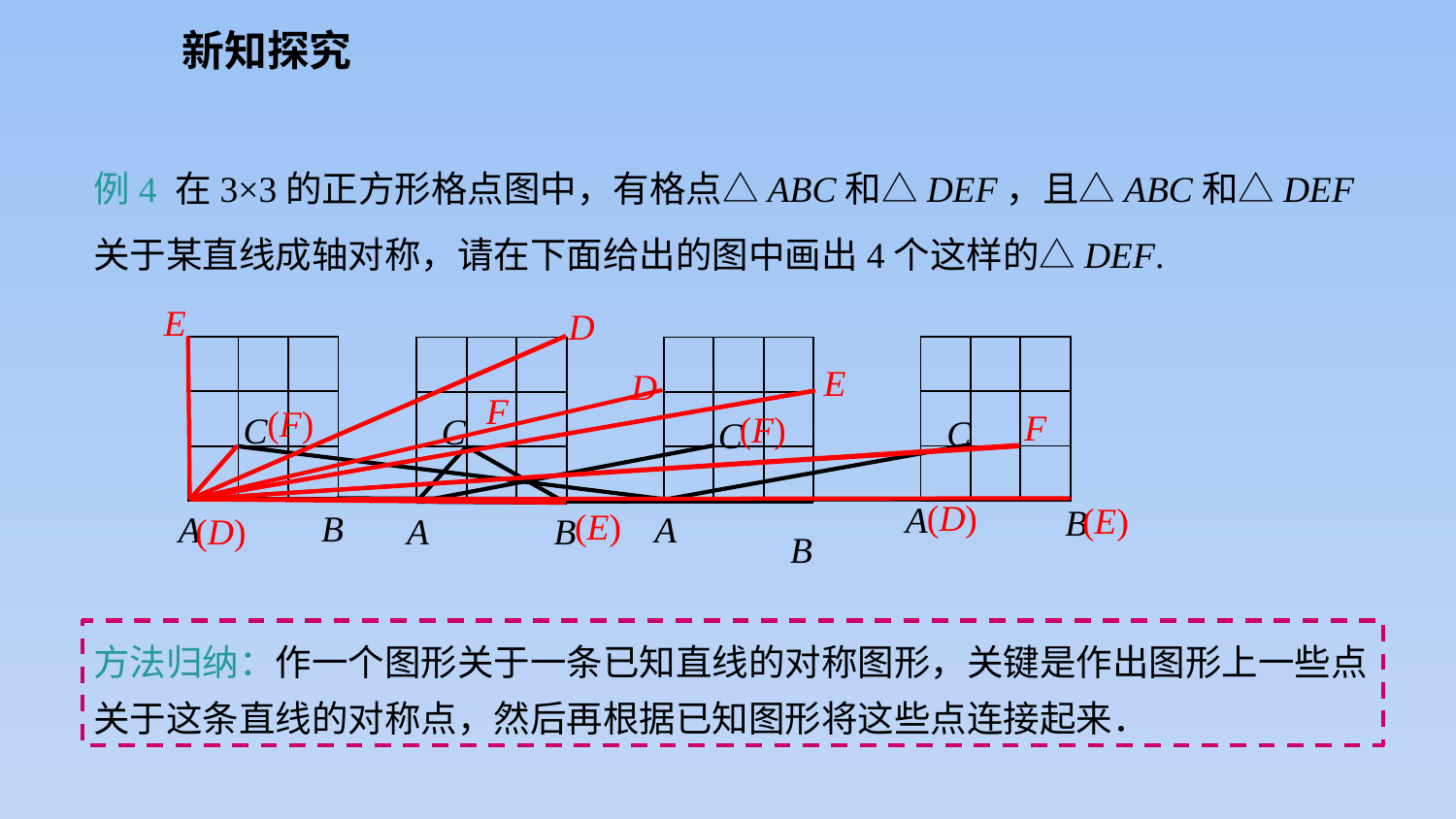

新知探究
例4 在3×3的正方形格点图中，有格点△ABC和△DEF，且△ABC和△DEF关于某直线成轴对称，请在下面给出的图中画出4个这样的△DEF.
E
D
|  |  |  |
| --- | --- | --- |
|  |  |  |
|  |  |  |
|  |  |  |
| --- | --- | --- |
|  |  |  |
|  |  |  |
|  |  |  |
| --- | --- | --- |
|  |  |  |
|  |  |  |
|  |  |  |
| --- | --- | --- |
|  |  |  |
|  |  |  |
E
D
F
(F)
F
C
B
A
C
A
B
(F)
C
A
B
C
A
B
(D)
(E)
(E)
(D)
方法归纳：作一个图形关于一条已知直线的对称图形，关键是作出图形上一些点关于这条直线的对称点，然后再根据已知图形将这些点连接起来．